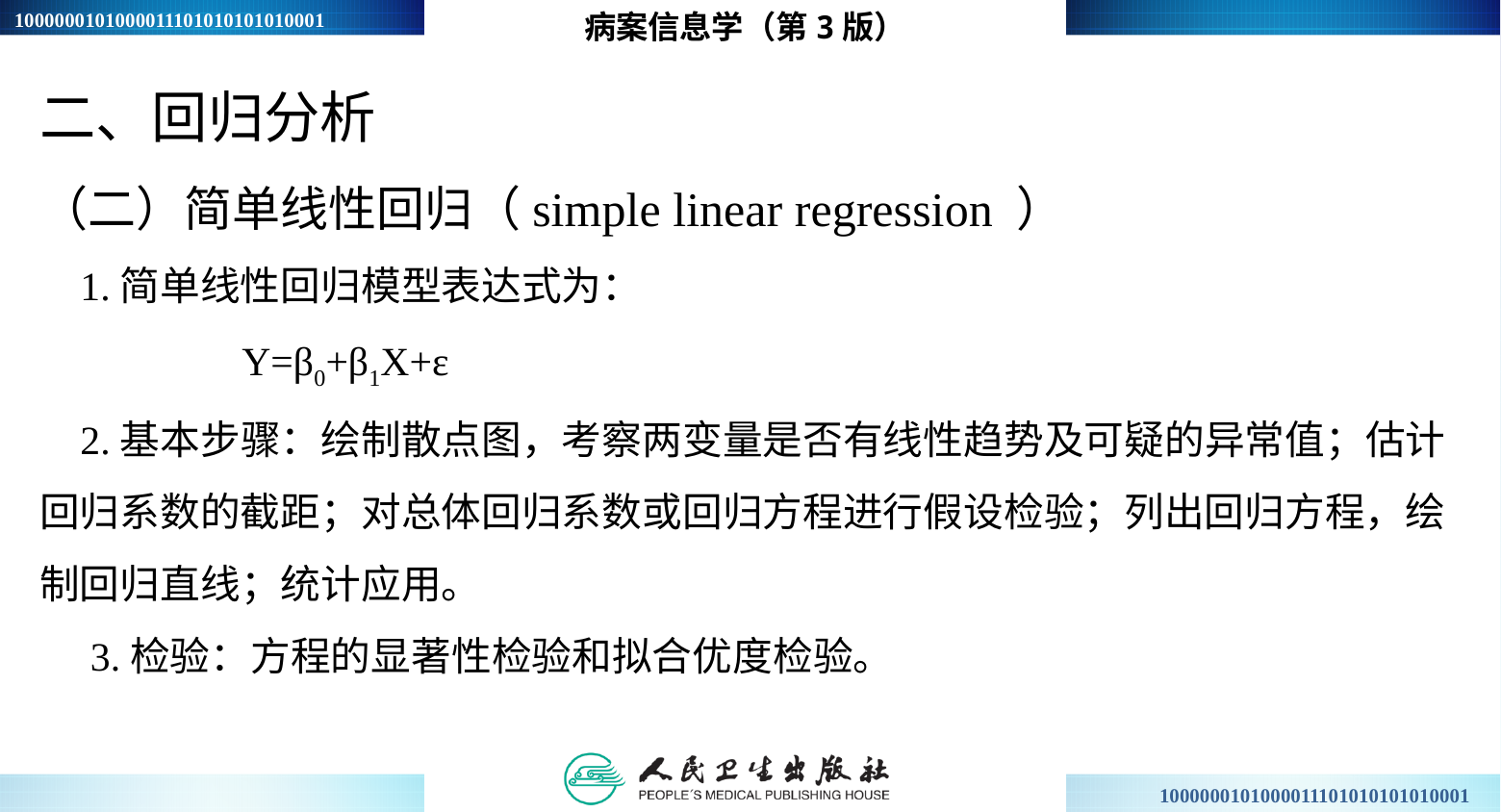

病案信息学（第3版）
二、回归分析
（二）简单线性回归（simple linear regression ）
    1.简单线性回归模型表达式为：
                    Y=β0+β1X+ε
    2.基本步骤：绘制散点图，考察两变量是否有线性趋势及可疑的异常值；估计回归系数的截距；对总体回归系数或回归方程进行假设检验；列出回归方程，绘制回归直线；统计应用。
     3.检验：方程的显著性检验和拟合优度检验。